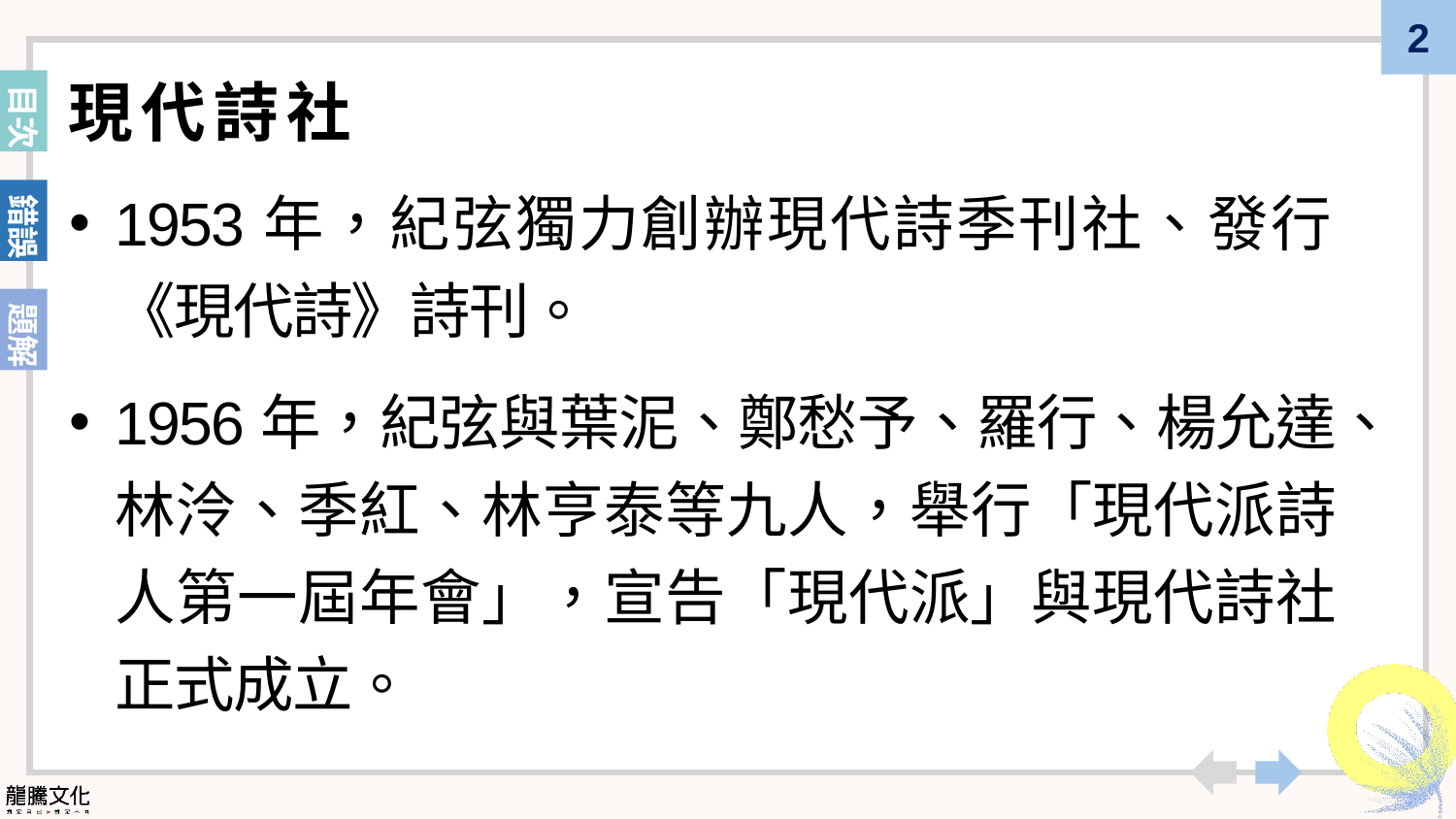

現代詩社
1953年，紀弦獨力創辦現代詩季刊社、發行
《現代詩》詩刊。
1956年，紀弦與葉泥、鄭愁予、羅行、楊允達、林泠、季紅、林亨泰等九人，舉行「現代派詩人第一屆年會」，宣告「現代派」與現代詩社正式成立。